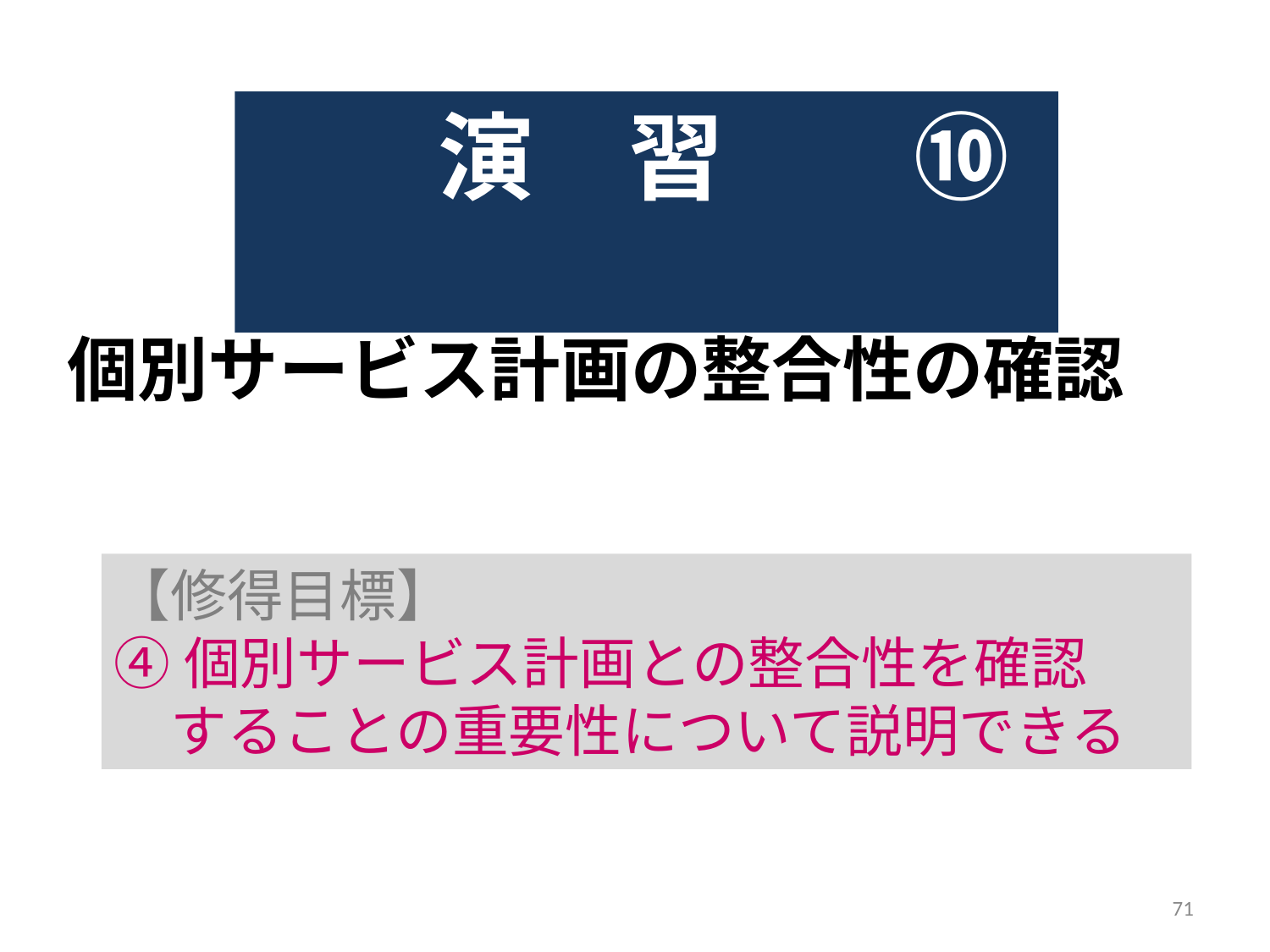

演　習　　⑩

個別サービス計画の整合性の確認
【修得目標】
④個別サービス計画との整合性を確認
　することの重要性について説明できる

71